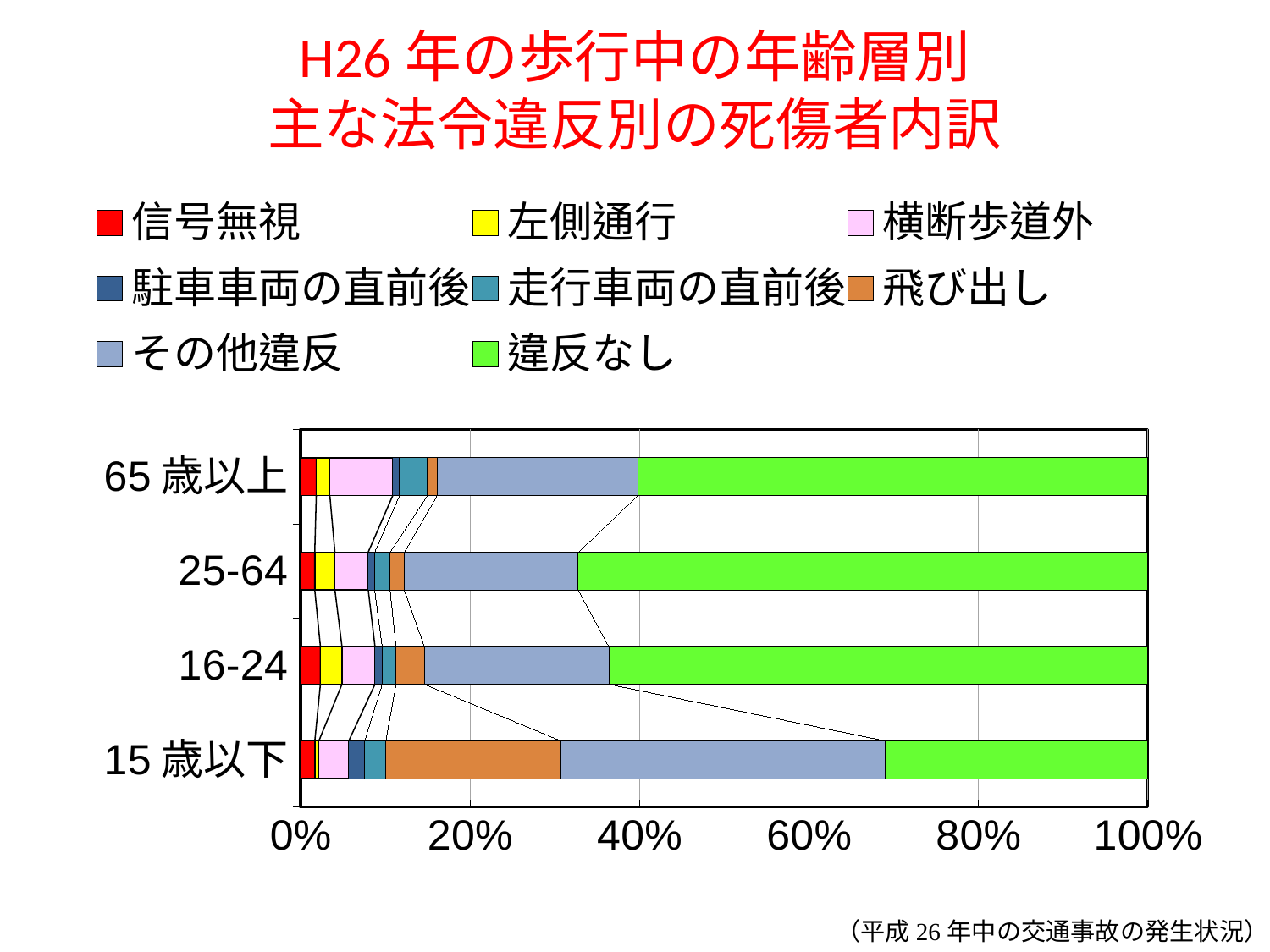

# H26年の歩行中の年齢層別 主な法令違反別の死傷者内訳

### Chart

| Category | 信号無視 | 左側通行 | 横断歩道外 | 駐車車両の直前後 | 走行車両の直前後 | 飛び出し | その他違反 | 違反なし |
|---|---|---|---|---|---|---|---|---|
| 15歳以下 | 210.0 | 59.0 | 439.0 | 233.0 | 310.0 | 2579.0 | 4762.0 | 3852.0 |
| 16-24 | 121.0 | 131.0 | 201.0 | 44.0 | 84.0 | 173.0 | 1122.0 | 3279.0 |
| 25-64 | 477.0 | 677.0 | 1121.0 | 215.0 | 518.0 | 480.0 | 5841.0 | 19130.0 |
| 65歳以上 | 403.0 | 348.0 | 1612.0 | 171.0 | 717.0 | 247.0 | 5139.0 | 13064.0 |
（平成26年中の交通事故の発生状況）